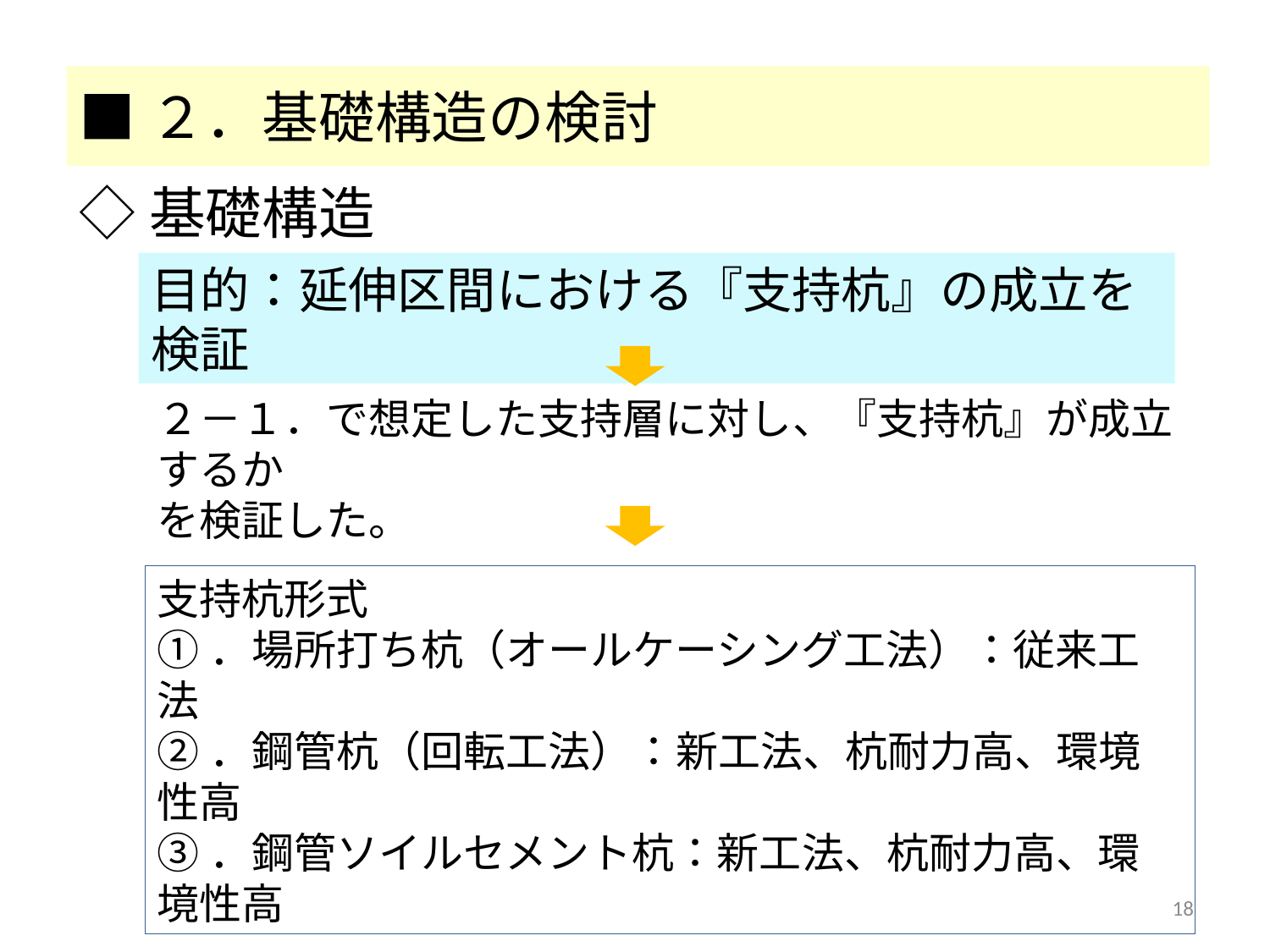

■２．基礎構造の検討
◇基礎構造
目的：延伸区間における『支持杭』の成立を検証

２－１．で想定した支持層に対し、『支持杭』が成立するか
を検証した。

支持杭形式
①．場所打ち杭（オールケーシング工法）：従来工法
②．鋼管杭（回転工法）：新工法、杭耐力高、環境性高
③．鋼管ソイルセメント杭：新工法、杭耐力高、環境性高
18